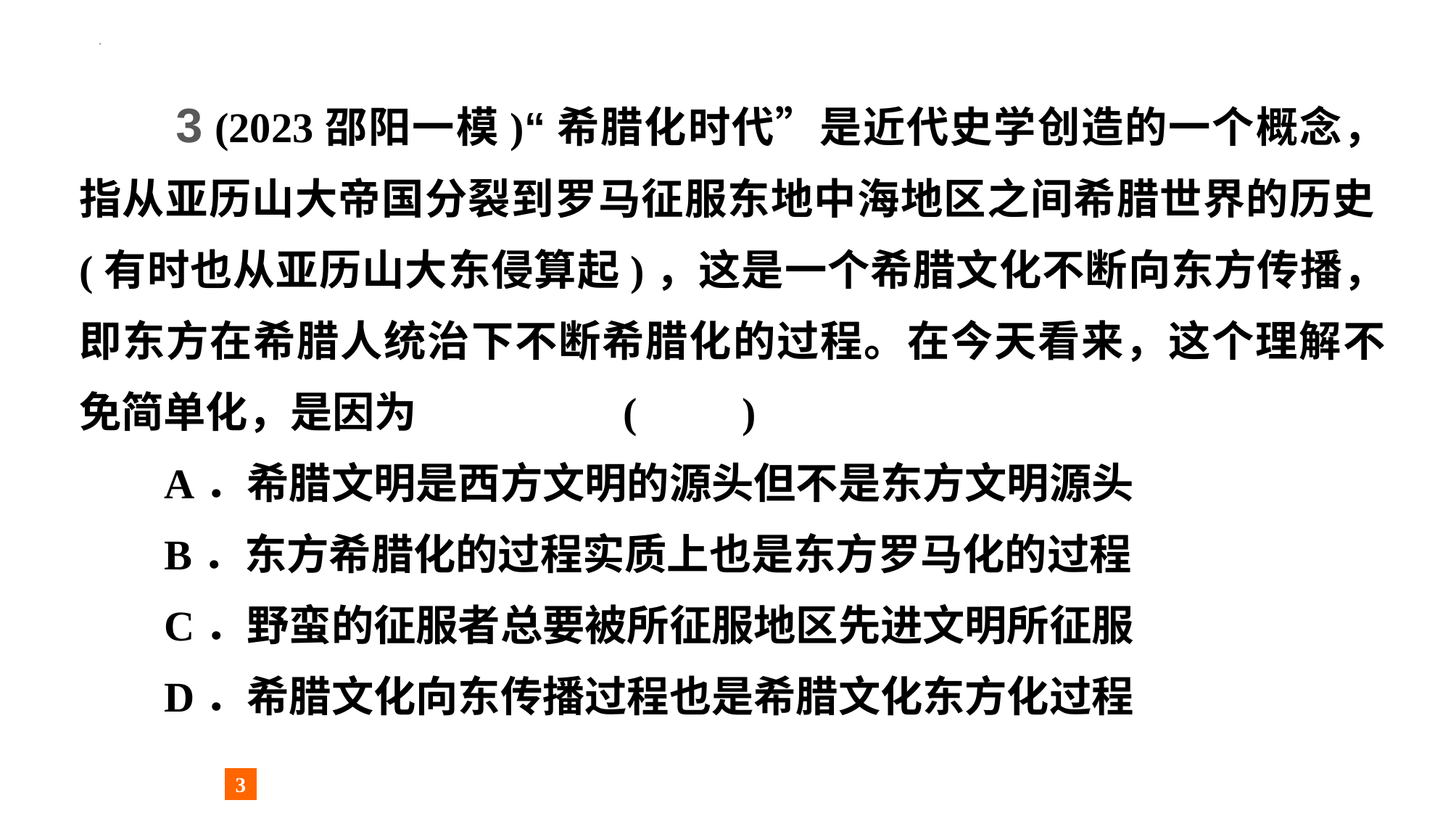

3 (2023邵阳一模)“希腊化时代”是近代史学创造的一个概念，指从亚历山大帝国分裂到罗马征服东地中海地区之间希腊世界的历史(有时也从亚历山大东侵算起)，这是一个希腊文化不断向东方传播，即东方在希腊人统治下不断希腊化的过程。在今天看来，这个理解不免简单化，是因为		(　　)
A．希腊文明是西方文明的源头但不是东方文明源头
B．东方希腊化的过程实质上也是东方罗马化的过程
C．野蛮的征服者总要被所征服地区先进文明所征服
D．希腊文化向东传播过程也是希腊文化东方化过程
3